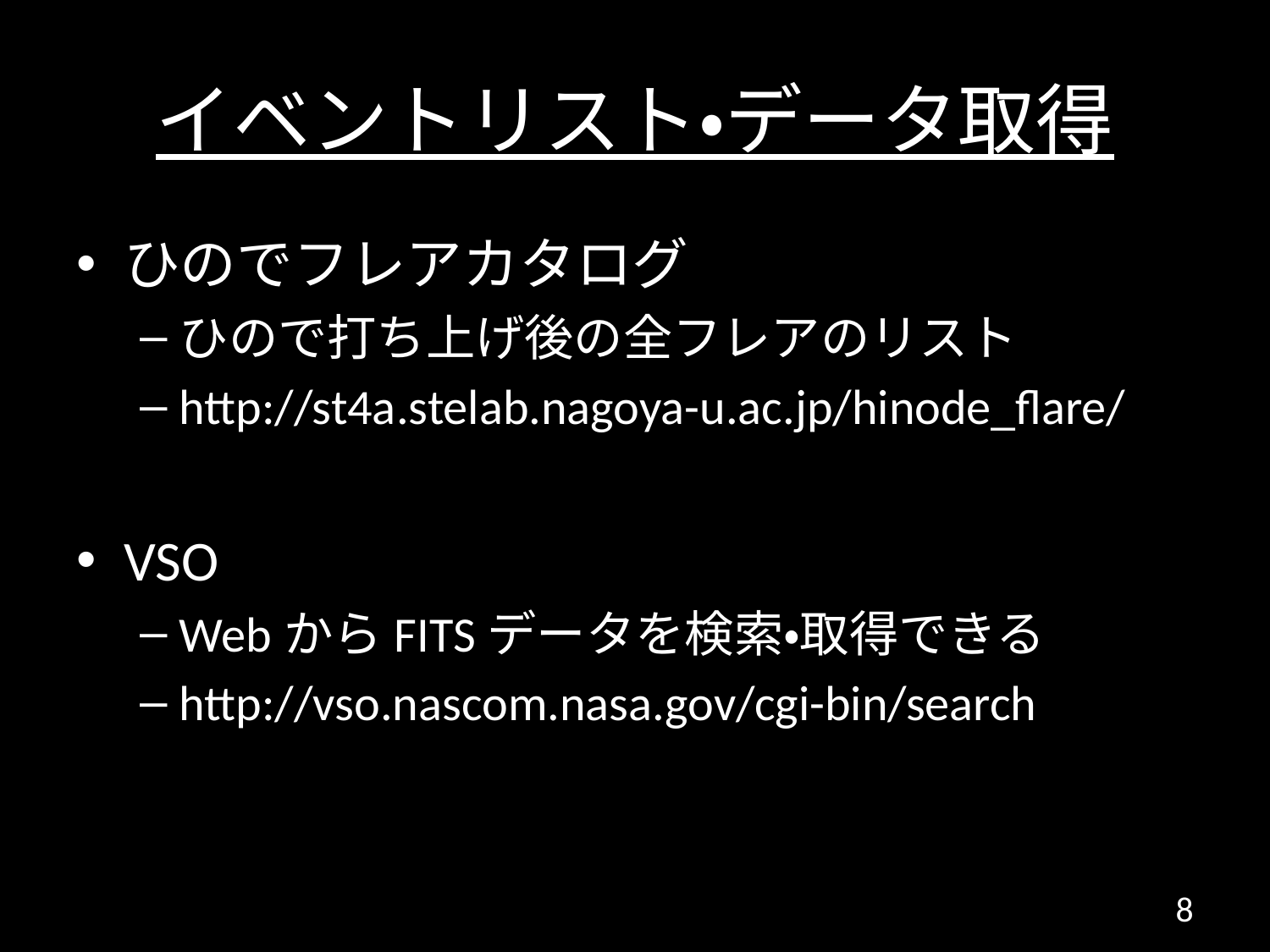

# イベントリスト・データ取得
ひのでフレアカタログ
ひので打ち上げ後の全フレアのリスト
http://st4a.stelab.nagoya-u.ac.jp/hinode_flare/

VSO
WebからFITSデータを検索・取得できる
http://vso.nascom.nasa.gov/cgi-bin/search

8